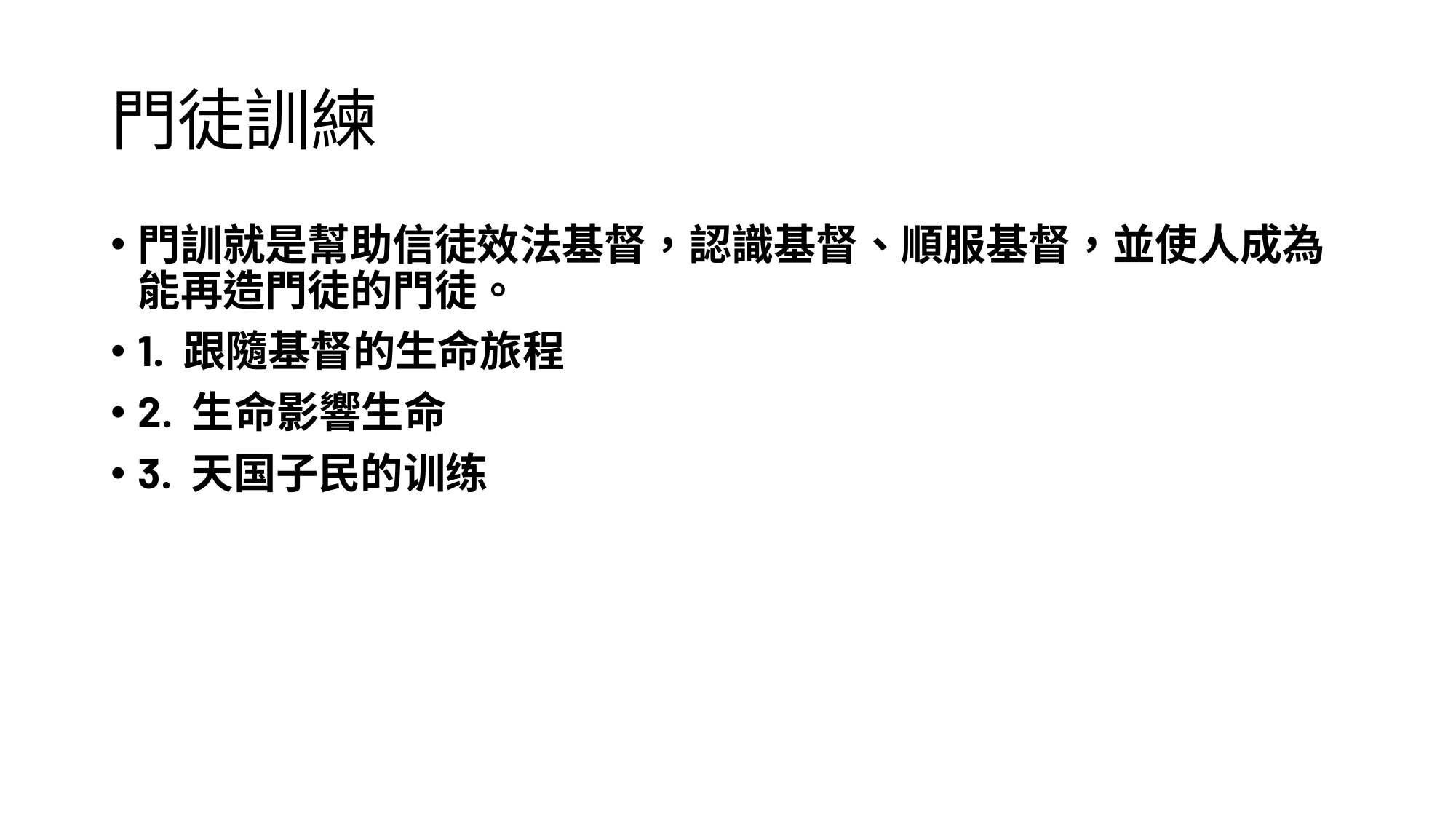

# 門徒訓練
門訓就是幫助信徒效法基督，認識基督、順服基督，並使人成為能再造門徒的門徒。
1. 跟隨基督的生命旅程
2. 生命影響生命
3. 天国子民的训练